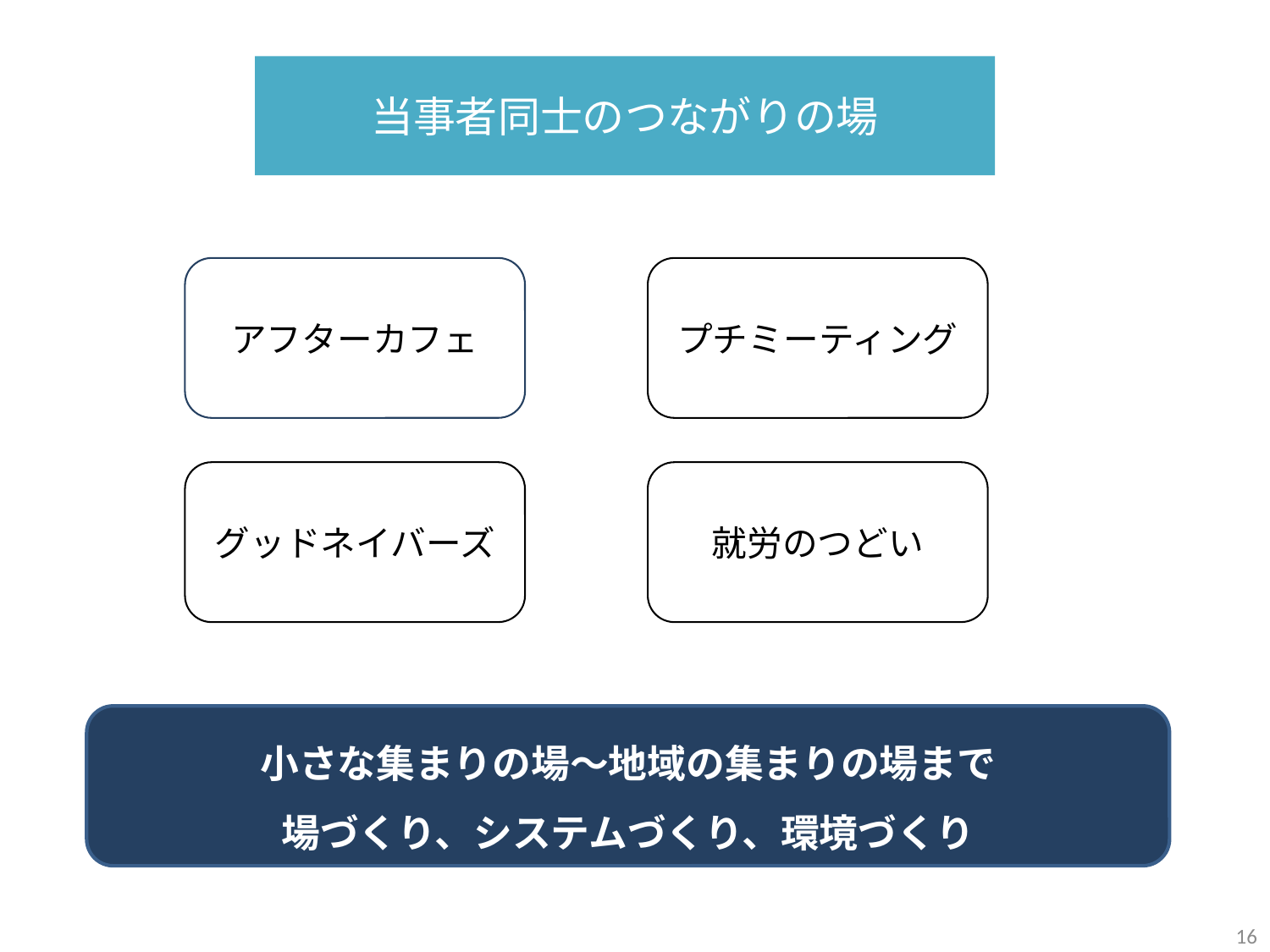

# 当事者同士のつながりの場
アフターカフェ
プチミーティング
グッドネイバーズ
就労のつどい
小さな集まりの場～地域の集まりの場まで
場づくり、システムづくり、環境づくり
16